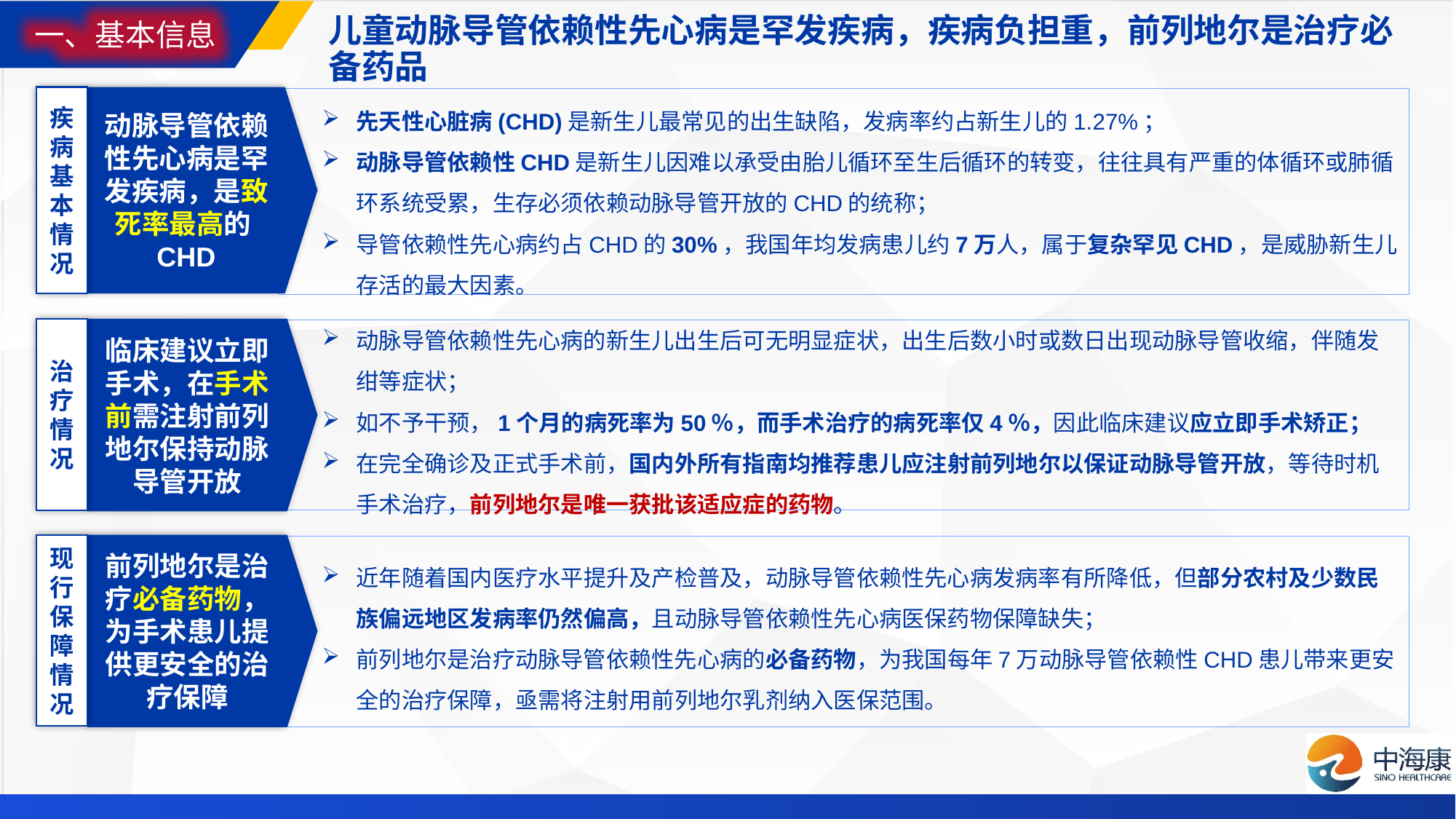

一、基本信息
# 儿童动脉导管依赖性先心病是罕发疾病，疾病负担重，前列地尔是治疗必备药品
疾病基本情况
动脉导管依赖性先心病是罕发疾病，是致死率最高的CHD
先天性心脏病(CHD)是新生儿最常见的出生缺陷，发病率约占新生儿的1.27%；
动脉导管依赖性CHD是新生儿因难以承受由胎儿循环至生后循环的转变，往往具有严重的体循环或肺循环系统受累，生存必须依赖动脉导管开放的CHD的统称；
导管依赖性先心病约占CHD的30%，我国年均发病患儿约7万人，属于复杂罕见CHD，是威胁新生儿存活的最大因素。
治疗情况
临床建议立即手术，在手术前需注射前列地尔保持动脉导管开放
动脉导管依赖性先心病的新生儿出生后可无明显症状，出生后数小时或数日出现动脉导管收缩，伴随发绀等症状；
如不予干预，1个月的病死率为50％，而手术治疗的病死率仅4％，因此临床建议应立即手术矫正；
在完全确诊及正式手术前，国内外所有指南均推荐患儿应注射前列地尔以保证动脉导管开放，等待时机手术治疗，前列地尔是唯一获批该适应症的药物。
现行保障情况
前列地尔是治疗必备药物，为手术患儿提供更安全的治疗保障
近年随着国内医疗水平提升及产检普及，动脉导管依赖性先心病发病率有所降低，但部分农村及少数民族偏远地区发病率仍然偏高，且动脉导管依赖性先心病医保药物保障缺失；
前列地尔是治疗动脉导管依赖性先心病的必备药物，为我国每年7万动脉导管依赖性CHD患儿带来更安全的治疗保障，亟需将注射用前列地尔乳剂纳入医保范围。